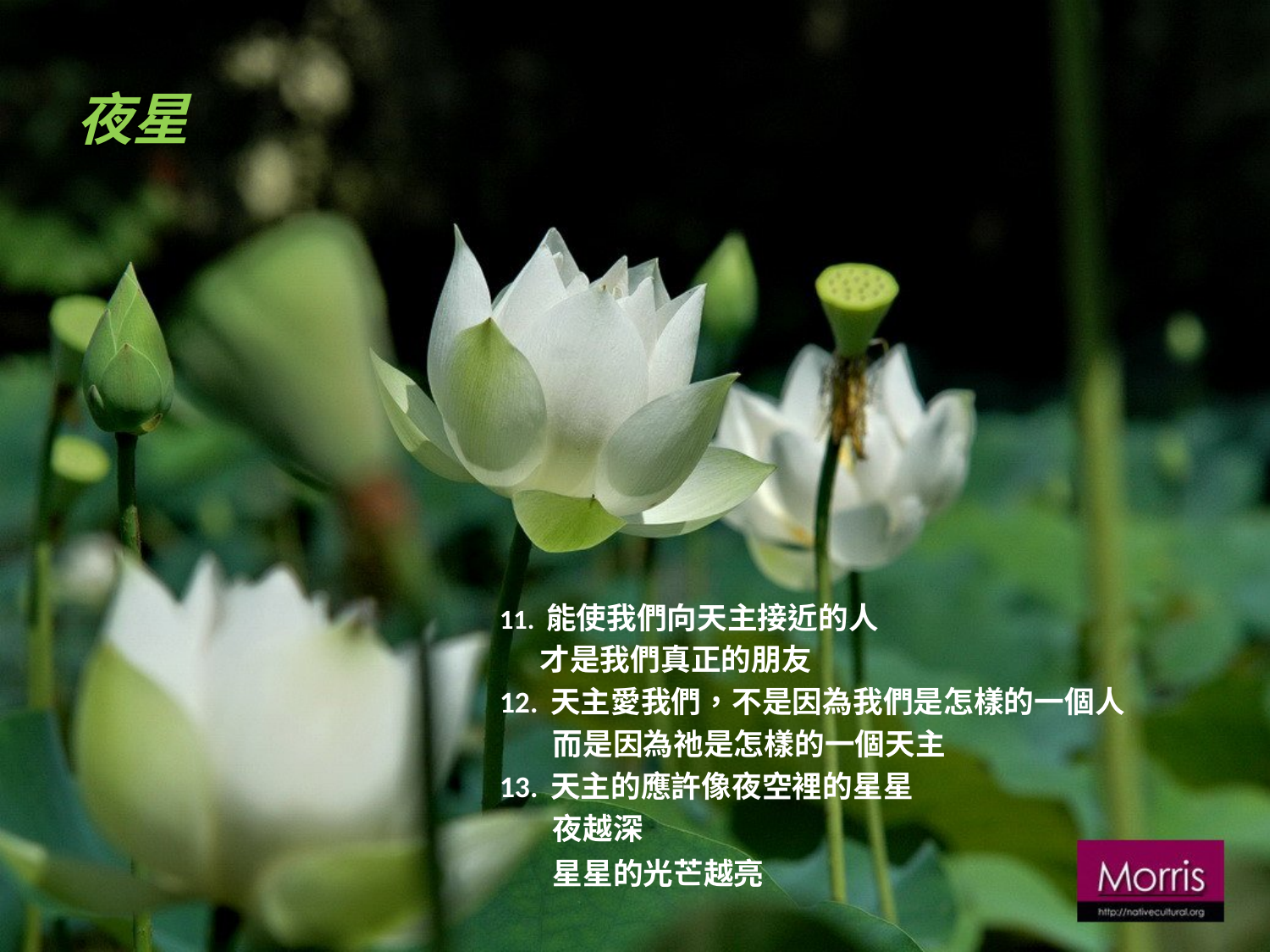

# 夜星
11. 能使我們向天主接近的人
	才是我們真正的朋友
12. 天主愛我們，不是因為我們是怎樣的一個人
       而是因為祂是怎樣的一個天主
13. 天主的應許像夜空裡的星星
       夜越深
       星星的光芒越亮